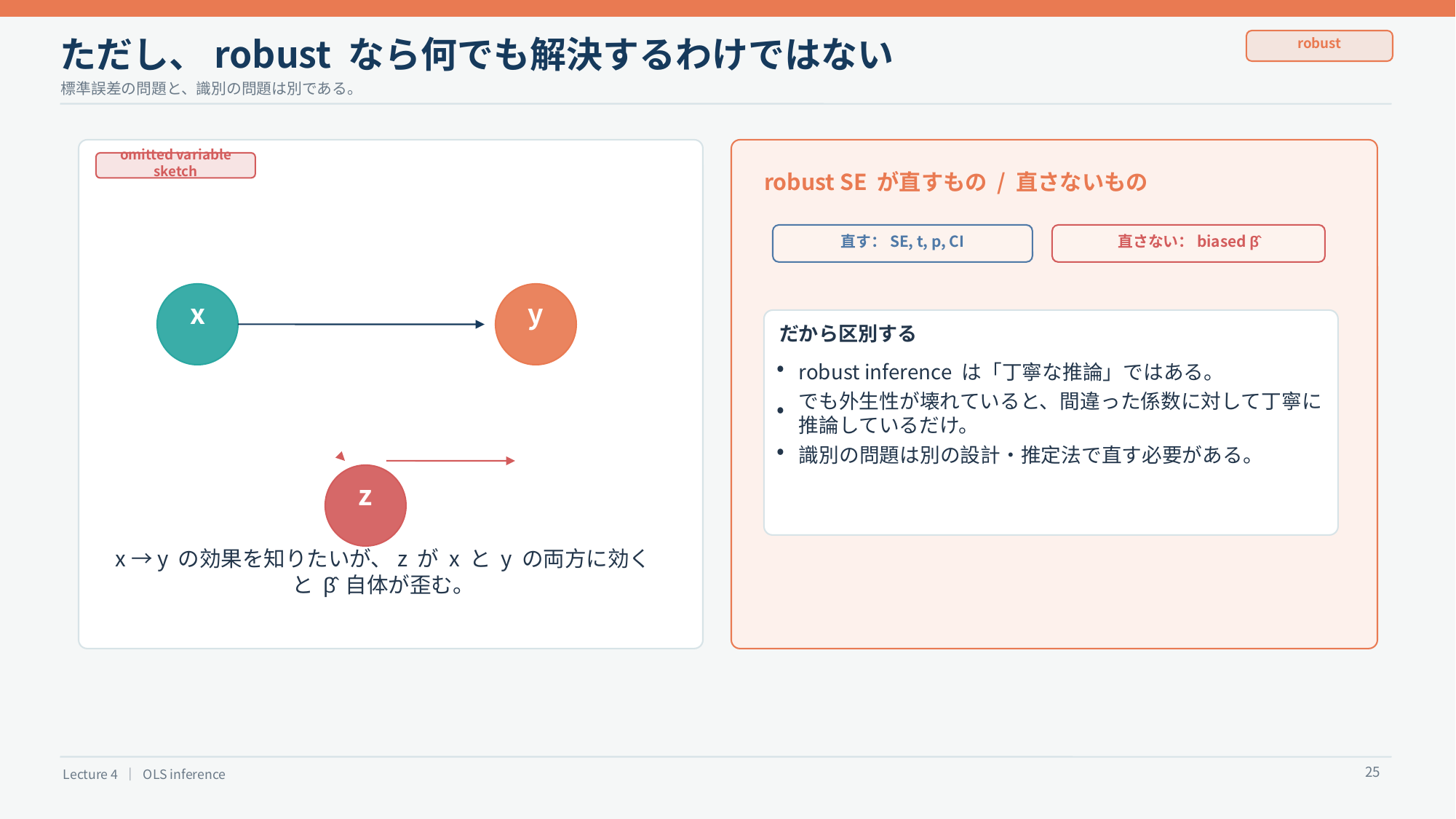

ただし、robust なら何でも解決するわけではない
robust
標準誤差の問題と、識別の問題は別である。

omitted variable sketch
robust SE が直すもの / 直さないもの

直す：SE, t, p, CI
直さない：biased β̂

x
y

だから区別する

robust inference は「丁寧な推論」ではある。
•
でも外生性が壊れていると、間違った係数に対して丁寧に推論しているだけ。
•
識別の問題は別の設計・推定法で直す必要がある。
•

z
x → y の効果を知りたいが、z が x と y の両方に効くと β̂ 自体が歪む。

25
Lecture 4 ｜ OLS inference